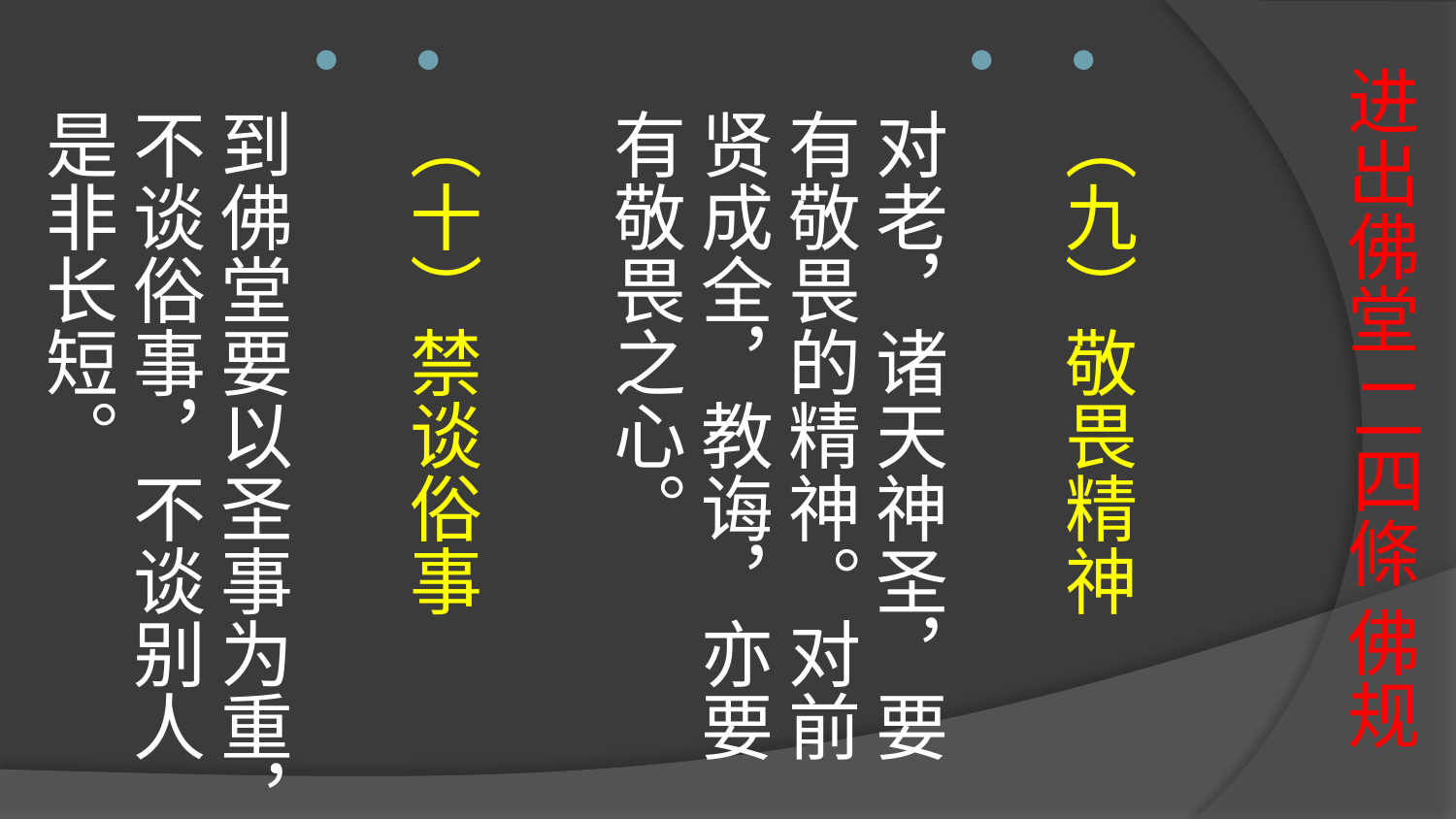

# 进出佛堂 二四條 佛规
（九）敬畏精神
对老，诸天神圣，要有敬畏的精神。对前贤成全，教诲，亦要有敬畏之心。

（十）禁谈俗事
到佛堂要以圣事为重，不谈俗事，不谈别人是非长短。